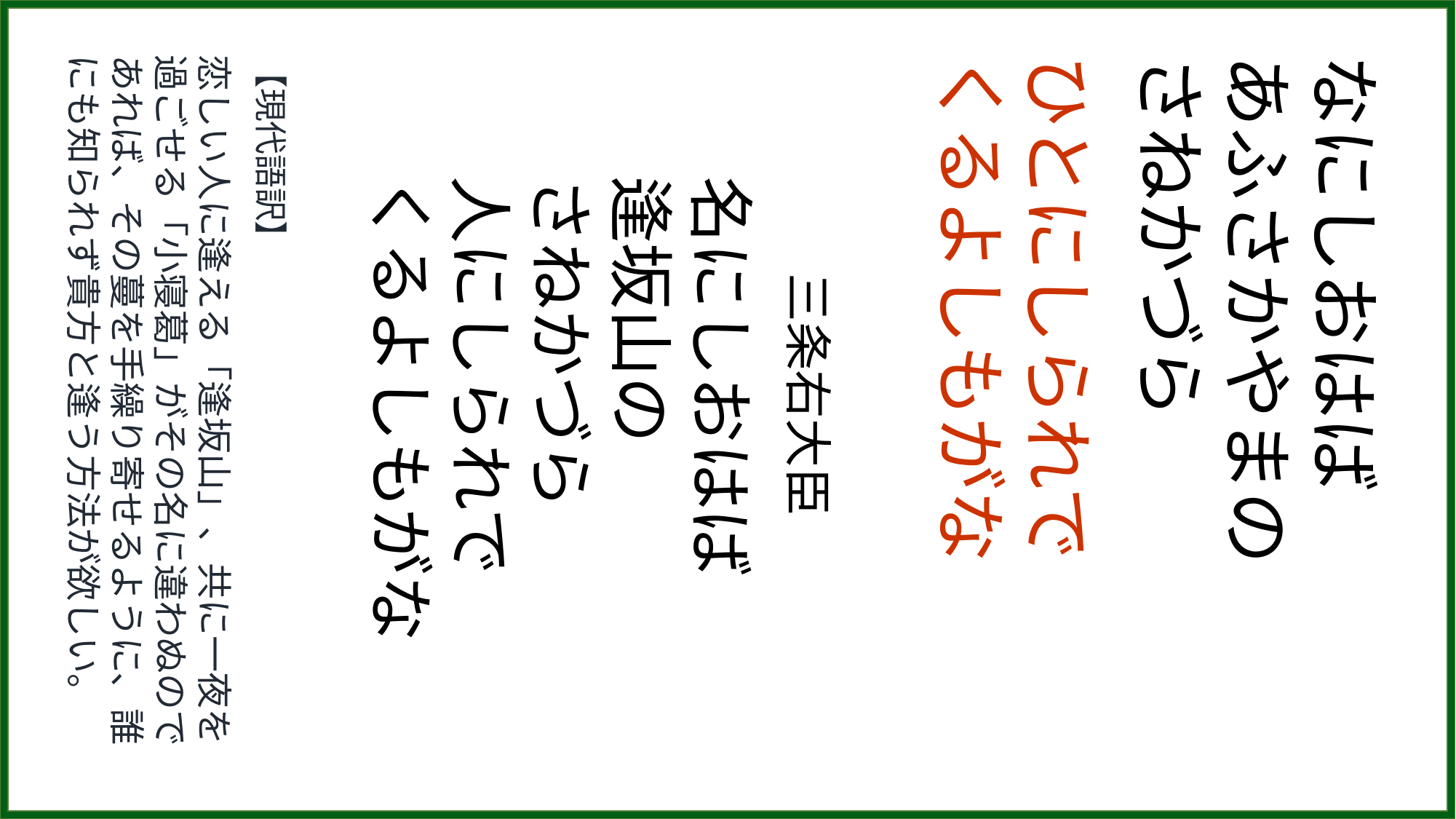

【現代語訳】

恋しい人に逢える「逢坂山」、共に一夜を過ごせる「小寝葛」がその名に違わぬのであれば、その蔓を手繰り寄せるように、誰にも知られず貴方と逢う方法が欲しい。
　　三条右大臣

名にしおはば
逢坂山の
さねかづら
人にしられで
くるよしもがな
ひとにしられで
くるよしもがな
なにしおはば
あふさかやまの
さねかづら